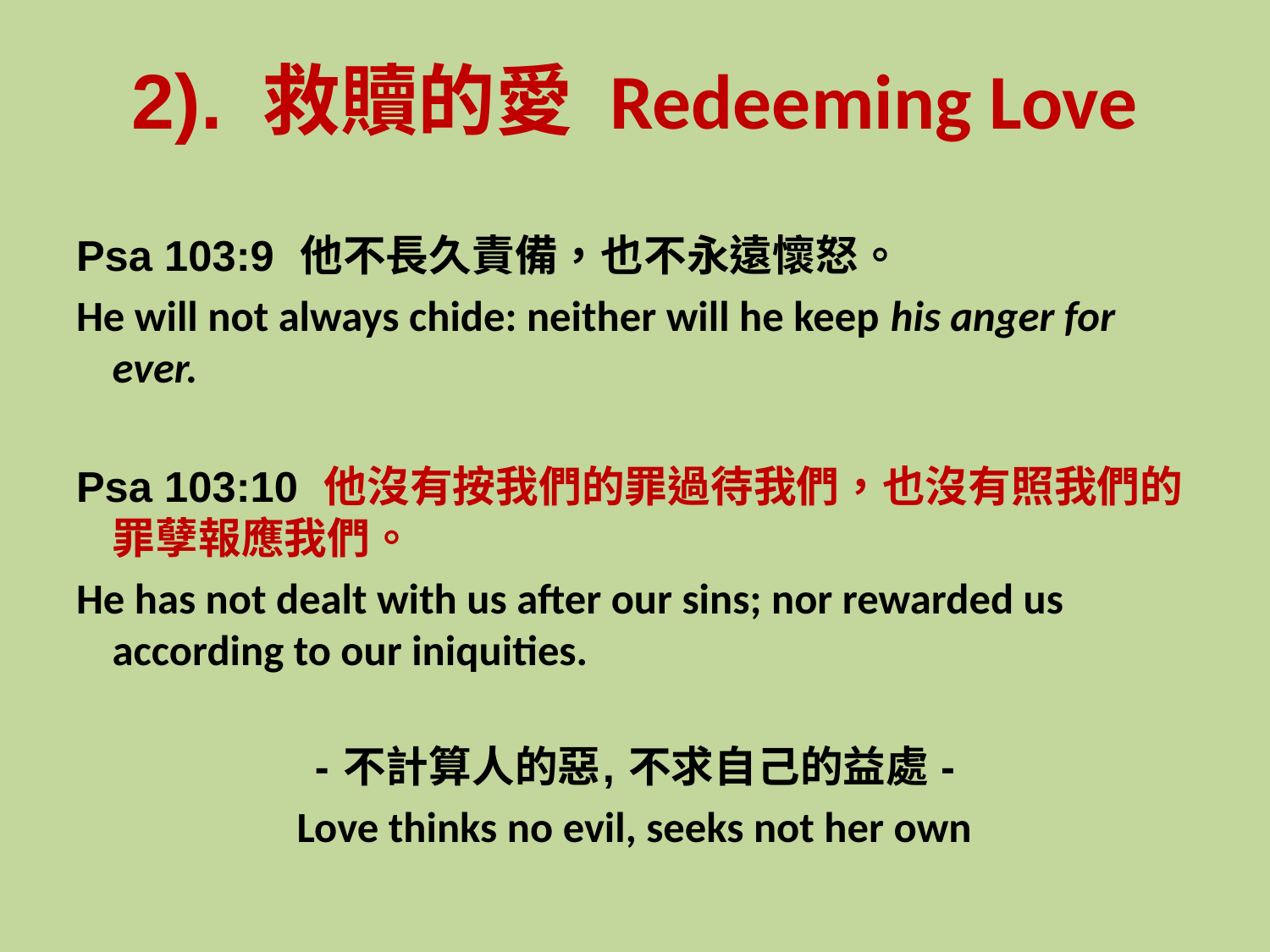

# 2). 救贖的愛 Redeeming Love
Psa 103:9  他不長久責備，也不永遠懷怒。
He will not always chide: neither will he keep his anger for ever.

Psa 103:10  他沒有按我們的罪過待我們，也沒有照我們的罪孽報應我們。
He has not dealt with us after our sins; nor rewarded us according to our iniquities.

- 不計算人的惡, 不求自己的益處 -
Love thinks no evil, seeks not her own